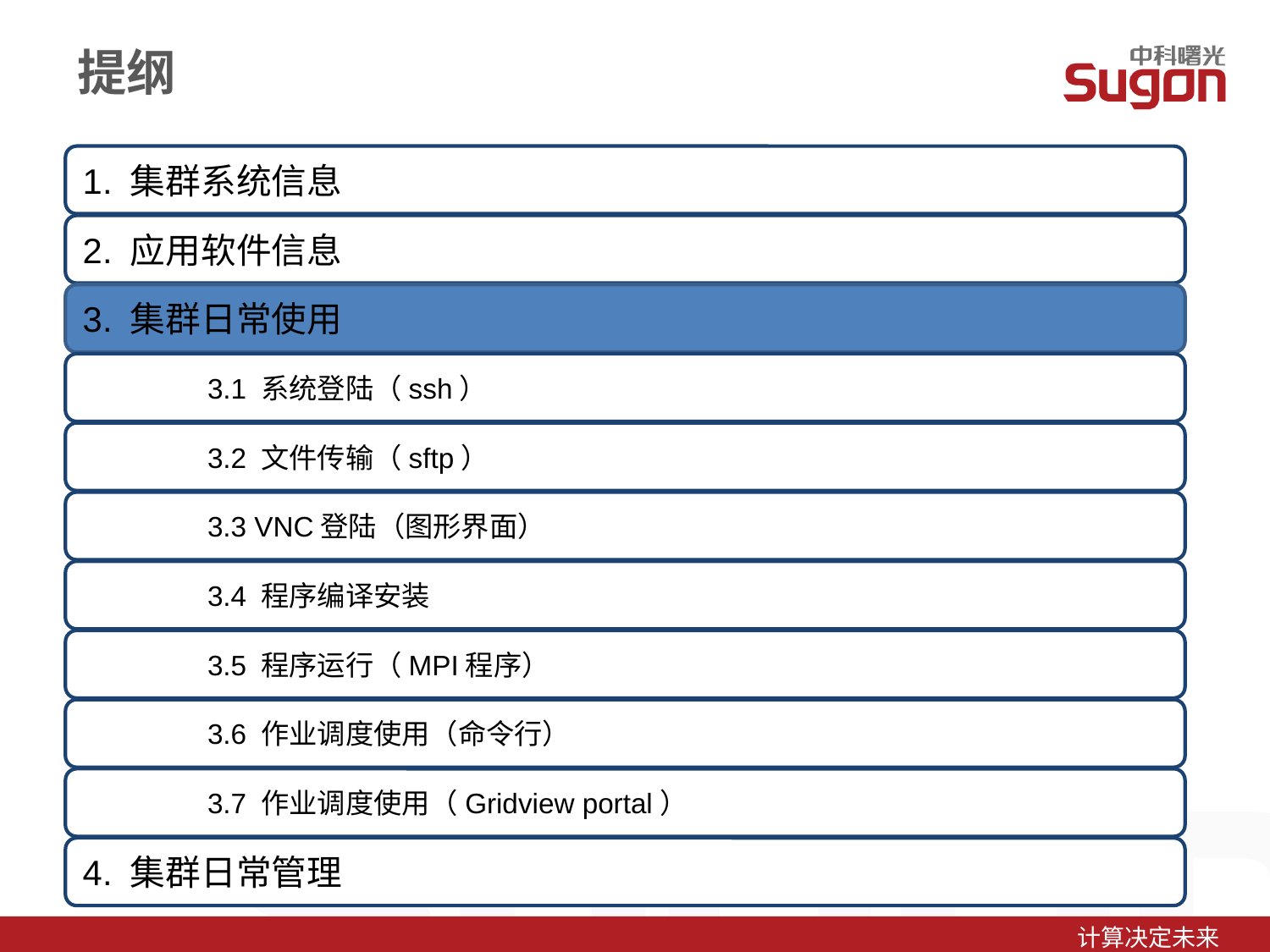

提纲
1. 集群系统信息
2. 应用软件信息
3. 集群日常使用
	3.1 系统登陆（ssh）
	3.2 文件传输（sftp）
	3.3 VNC登陆（图形界面）
	3.4 程序编译安装
	3.5 程序运行（MPI程序）
	3.6 作业调度使用（命令行）
	3.7 作业调度使用（Gridview portal）
4. 集群日常管理